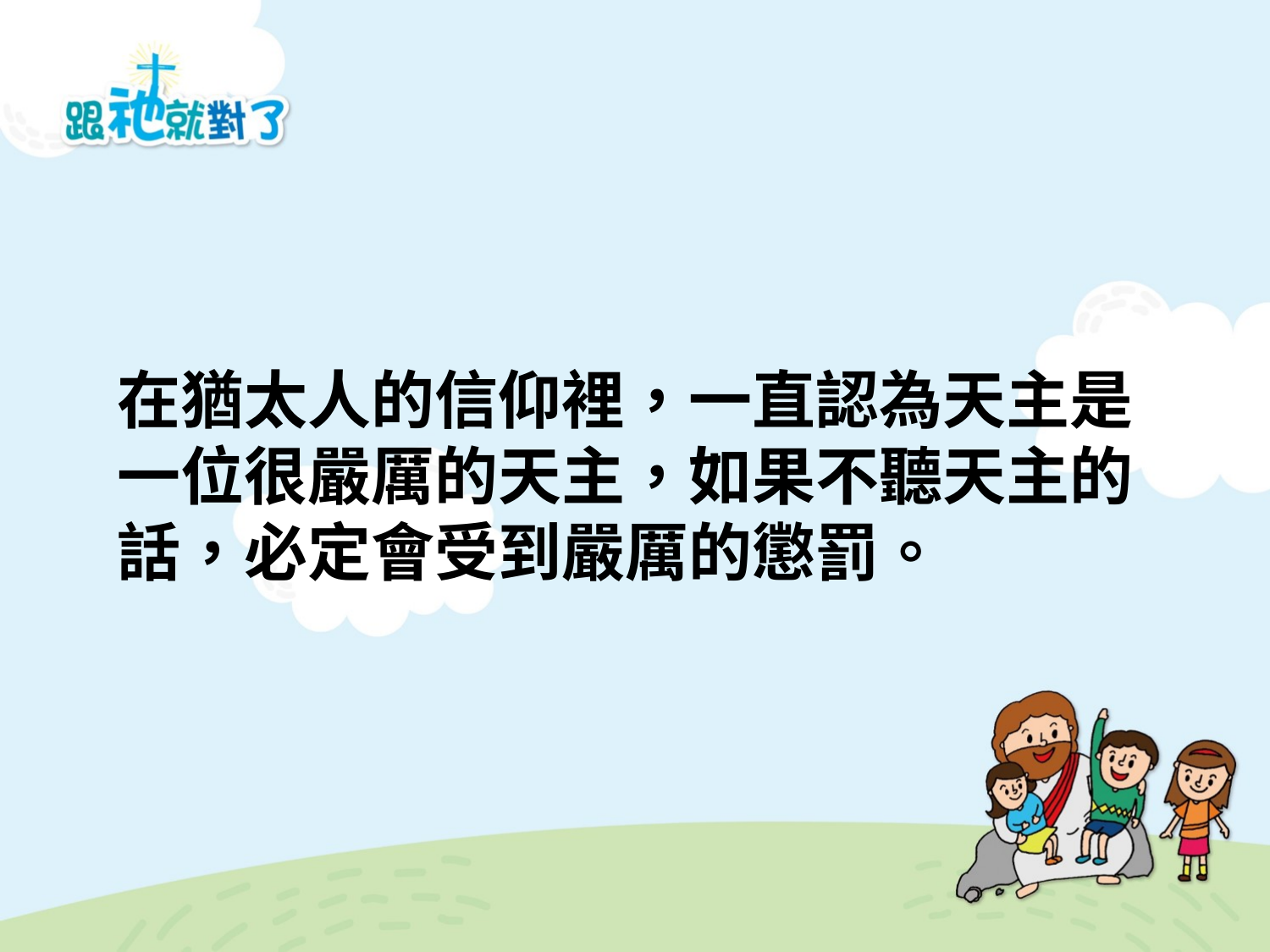

在猶太人的信仰裡，一直認為天主是一位很嚴厲的天主，如果不聽天主的話，必定會受到嚴厲的懲罰。